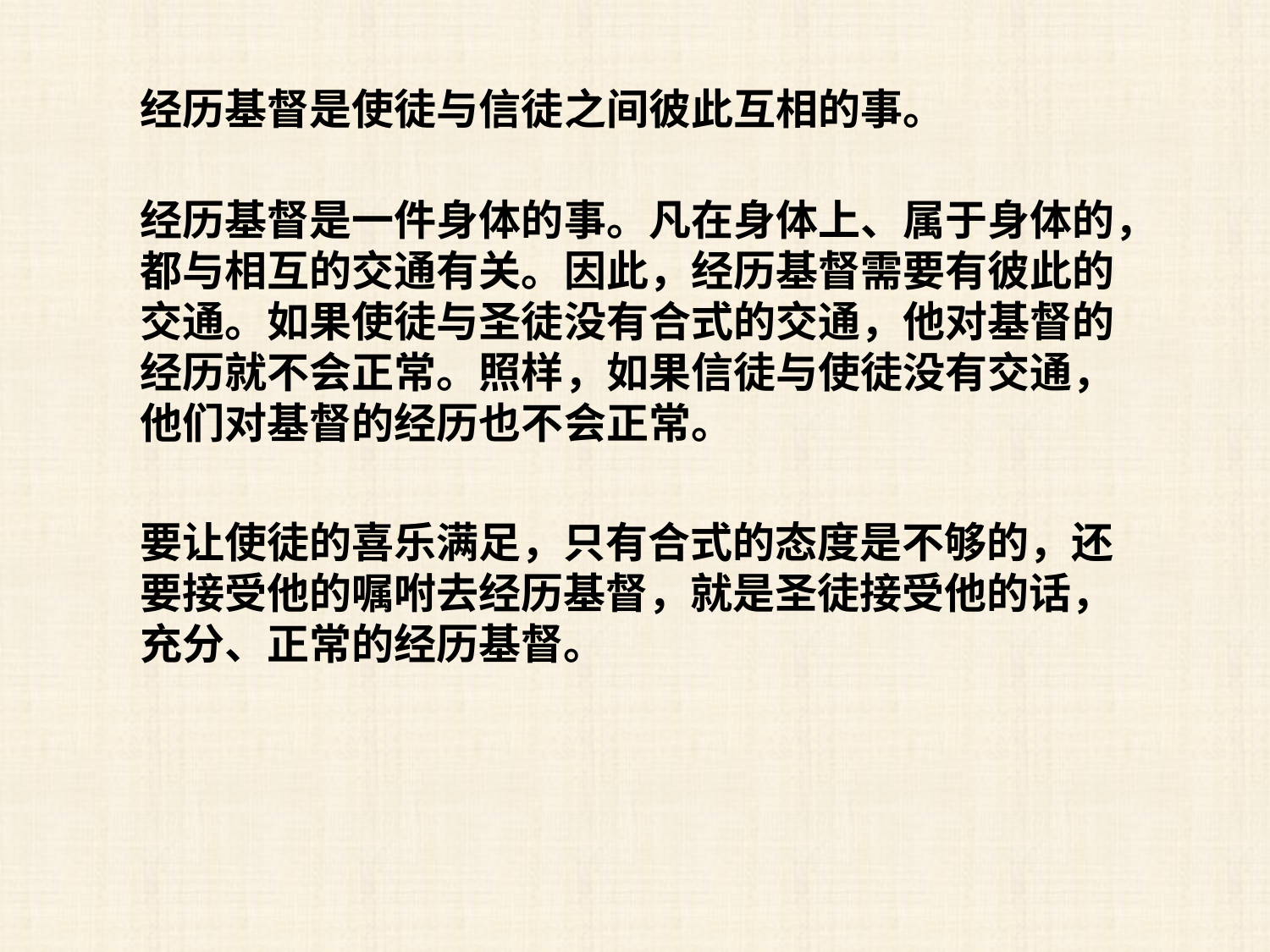

经历基督是使徒与信徒之间彼此互相的事。
经历基督是一件身体的事。凡在身体上、属于身体的，都与相互的交通有关。因此，经历基督需要有彼此的交通。如果使徒与圣徒没有合式的交通，他对基督的经历就不会正常。照样，如果信徒与使徒没有交通，他们对基督的经历也不会正常。
要让使徒的喜乐满足，只有合式的态度是不够的，还要接受他的嘱咐去经历基督，就是圣徒接受他的话，充分、正常的经历基督。